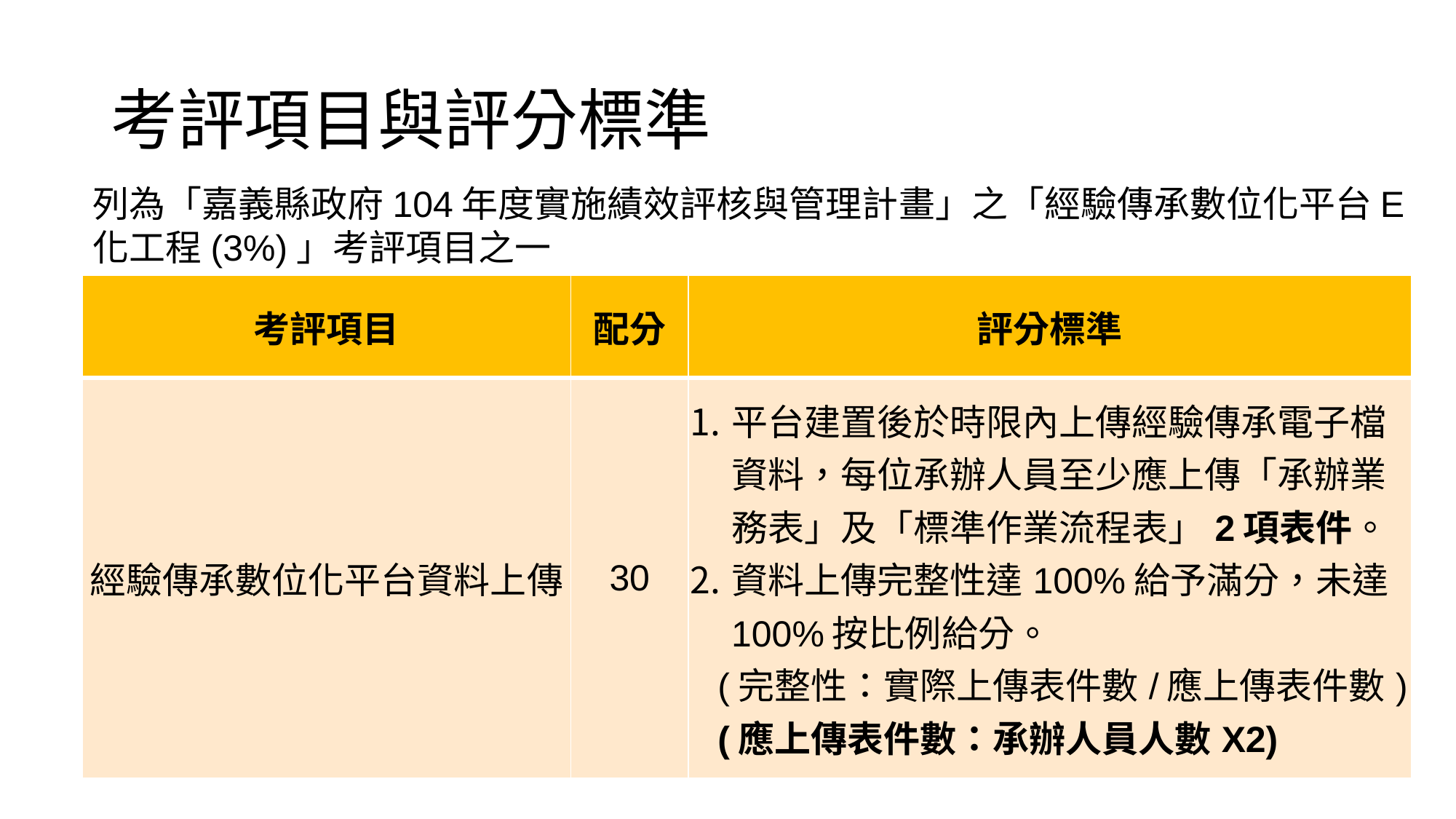

# 考評項目與評分標準
列為「嘉義縣政府104年度實施績效評核與管理計畫」之「經驗傳承數位化平台E化工程(3%)」考評項目之一
| 考評項目 | 配分 | 評分標準 |
| --- | --- | --- |
| 經驗傳承數位化平台資料上傳 | 30 | 平台建置後於時限內上傳經驗傳承電子檔資料，每位承辦人員至少應上傳「承辦業務表」及「標準作業流程表」2項表件。 資料上傳完整性達100%給予滿分，未達100%按比例給分。 (完整性：實際上傳表件數/應上傳表件數) (應上傳表件數：承辦人員人數X2) |